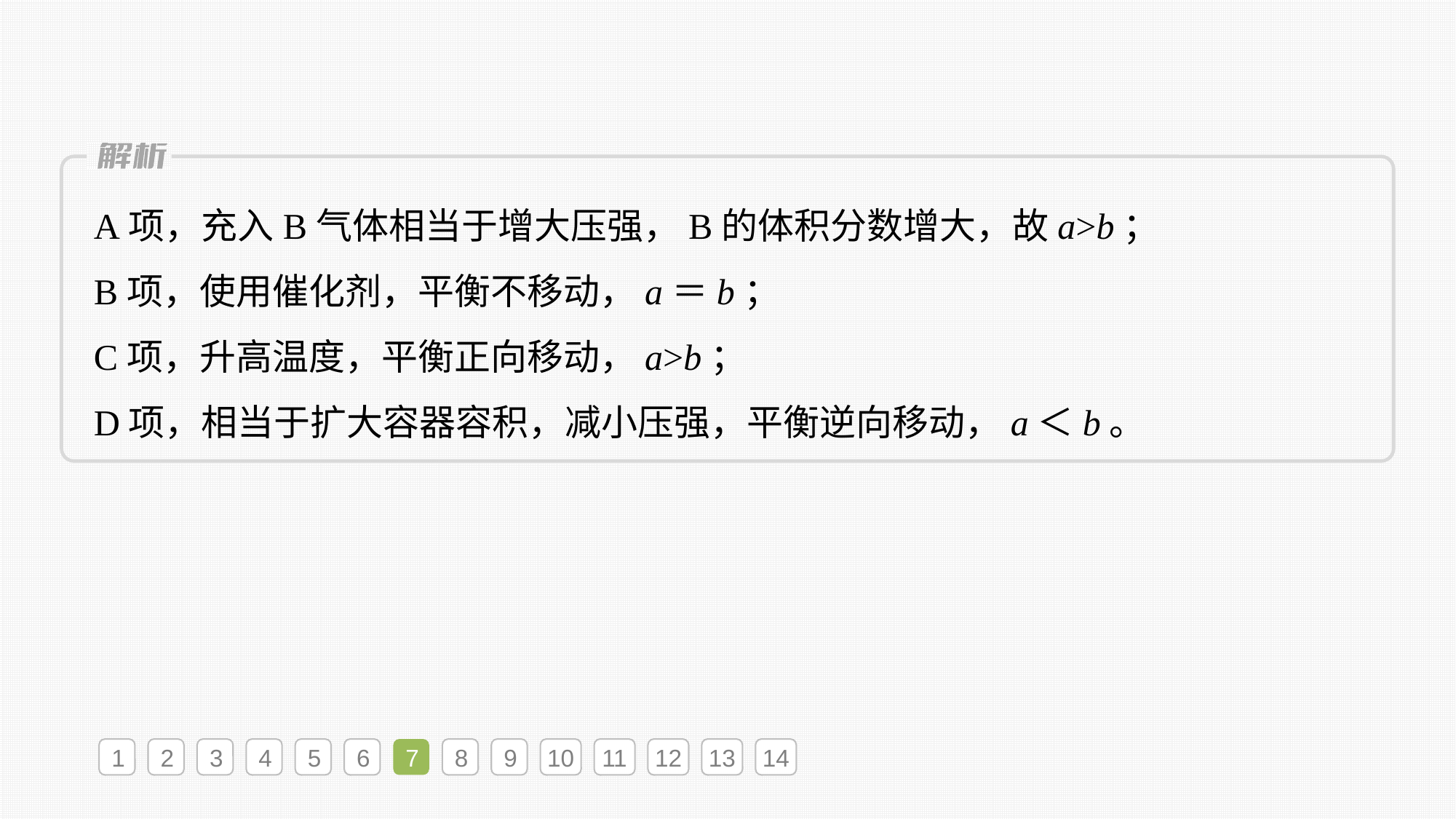

A项，充入B气体相当于增大压强，B的体积分数增大，故a>b；
B项，使用催化剂，平衡不移动，a＝b；
C项，升高温度，平衡正向移动，a>b；
D项，相当于扩大容器容积，减小压强，平衡逆向移动，a＜b。
1
2
3
4
5
6
7
8
9
10
11
12
13
14